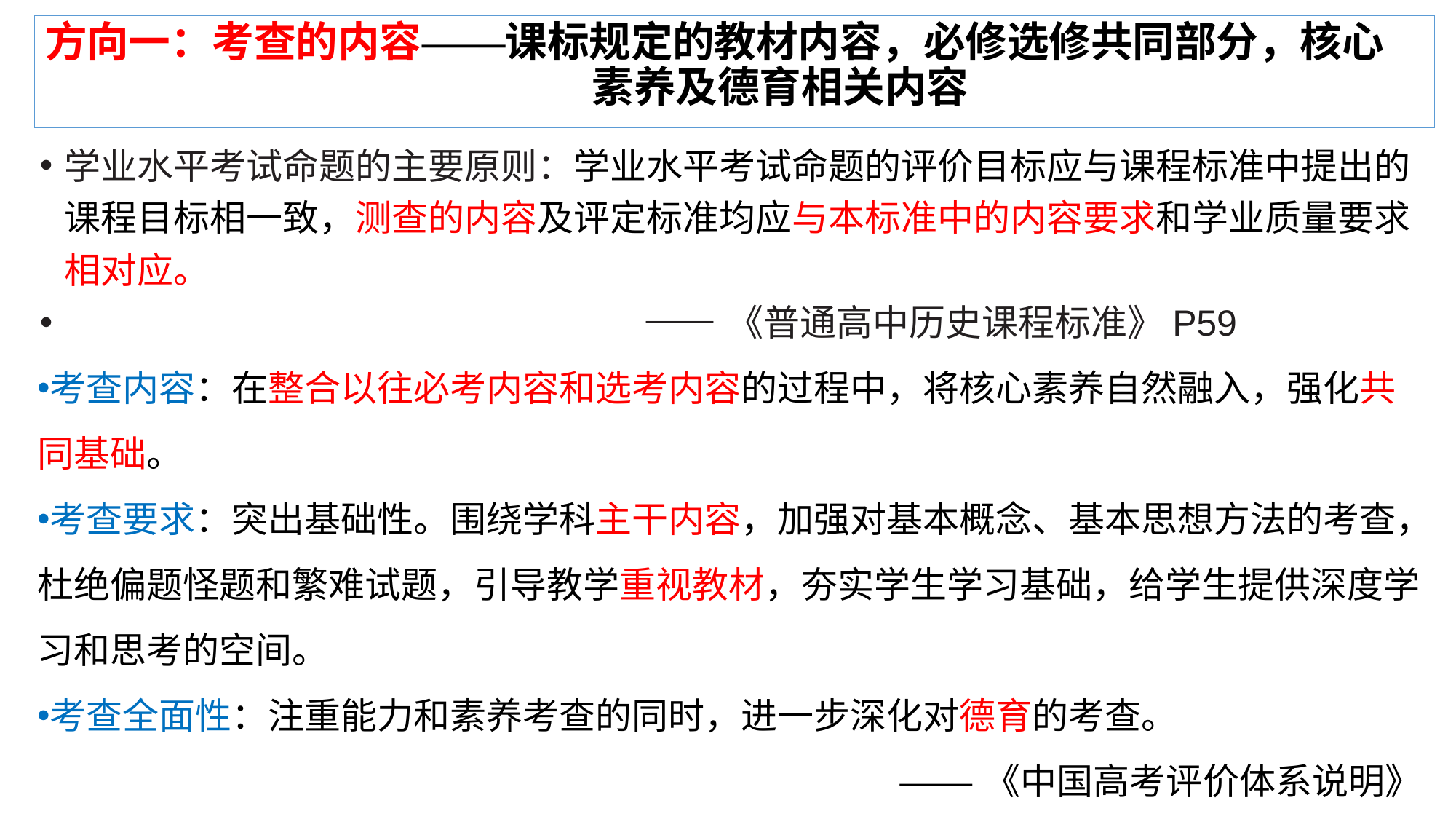

# 方向一：考查的内容——课标规定的教材内容，必修选修共同部分，核心 素养及德育相关内容
学业水平考试命题的主要原则：学业水平考试命题的评价目标应与课程标准中提出的课程目标相一致，测查的内容及评定标准均应与本标准中的内容要求和学业质量要求相对应。
                                                                       ——《普通高中历史课程标准》P59
考查内容：在整合以往必考内容和选考内容的过程中，将核心素养自然融入，强化共同基础。
考查要求：突出基础性。围绕学科主干内容，加强对基本概念、基本思想方法的考查，杜绝偏题怪题和繁难试题，引导教学重视教材，夯实学生学习基础，给学生提供深度学习和思考的空间。
考查全面性：注重能力和素养考查的同时，进一步深化对德育的考查。
                                                                                     ——《中国高考评价体系说明》P17、18